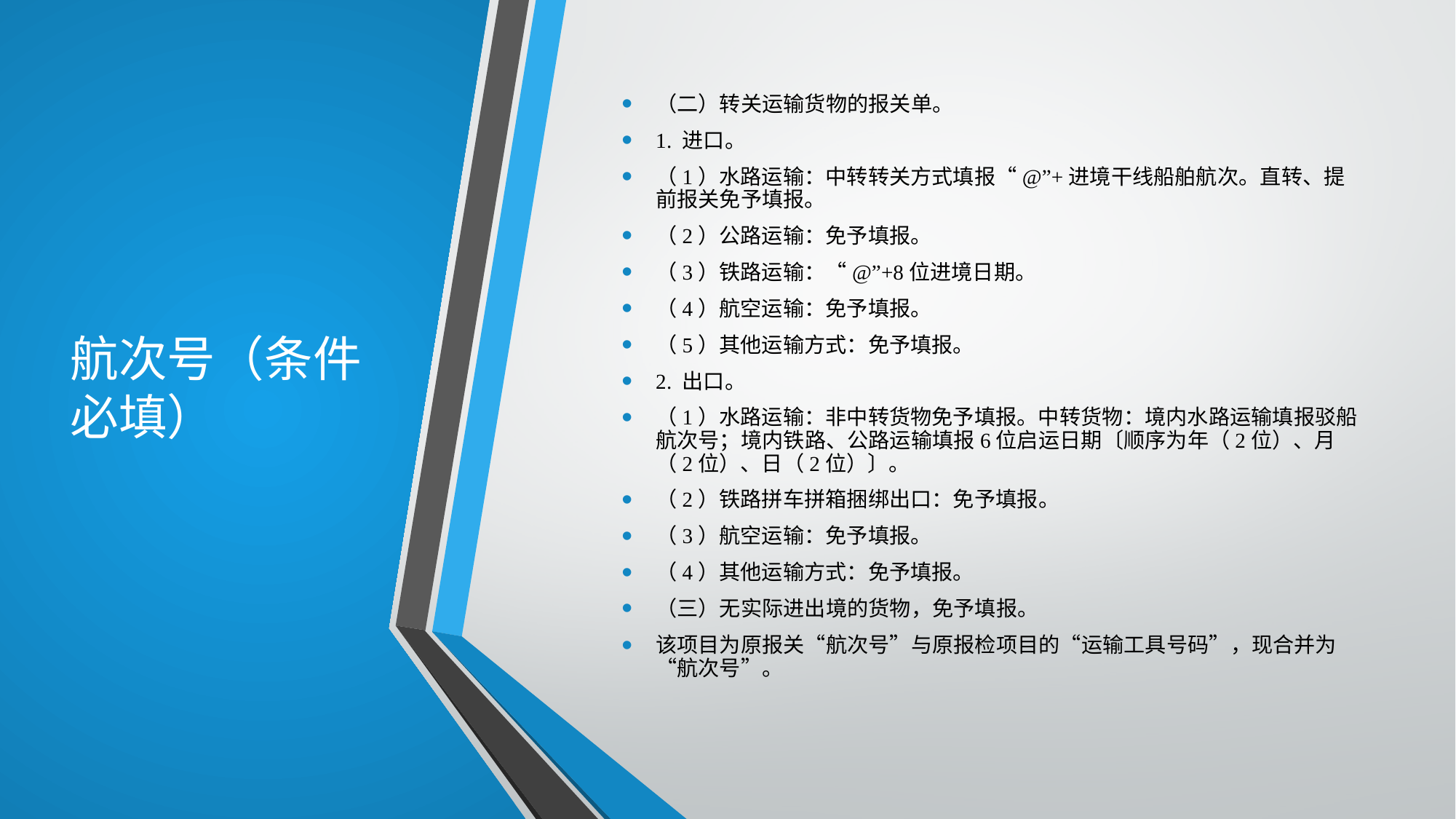

# 航次号（条件必填）
（二）转关运输货物的报关单。
1. 进口。
（1）水路运输：中转转关方式填报“@”+进境干线船舶航次。直转、提前报关免予填报。
（2）公路运输：免予填报。
（3）铁路运输：“@”+8位进境日期。
（4）航空运输：免予填报。
（5）其他运输方式：免予填报。
2. 出口。
（1）水路运输：非中转货物免予填报。中转货物：境内水路运输填报驳船航次号；境内铁路、公路运输填报6位启运日期〔顺序为年（2位）、月（2位）、日（2位）〕。
（2）铁路拼车拼箱捆绑出口：免予填报。
（3）航空运输：免予填报。
（4）其他运输方式：免予填报。
（三）无实际进出境的货物，免予填报。
该项目为原报关“航次号”与原报检项目的“运输工具号码”，现合并为“航次号”。